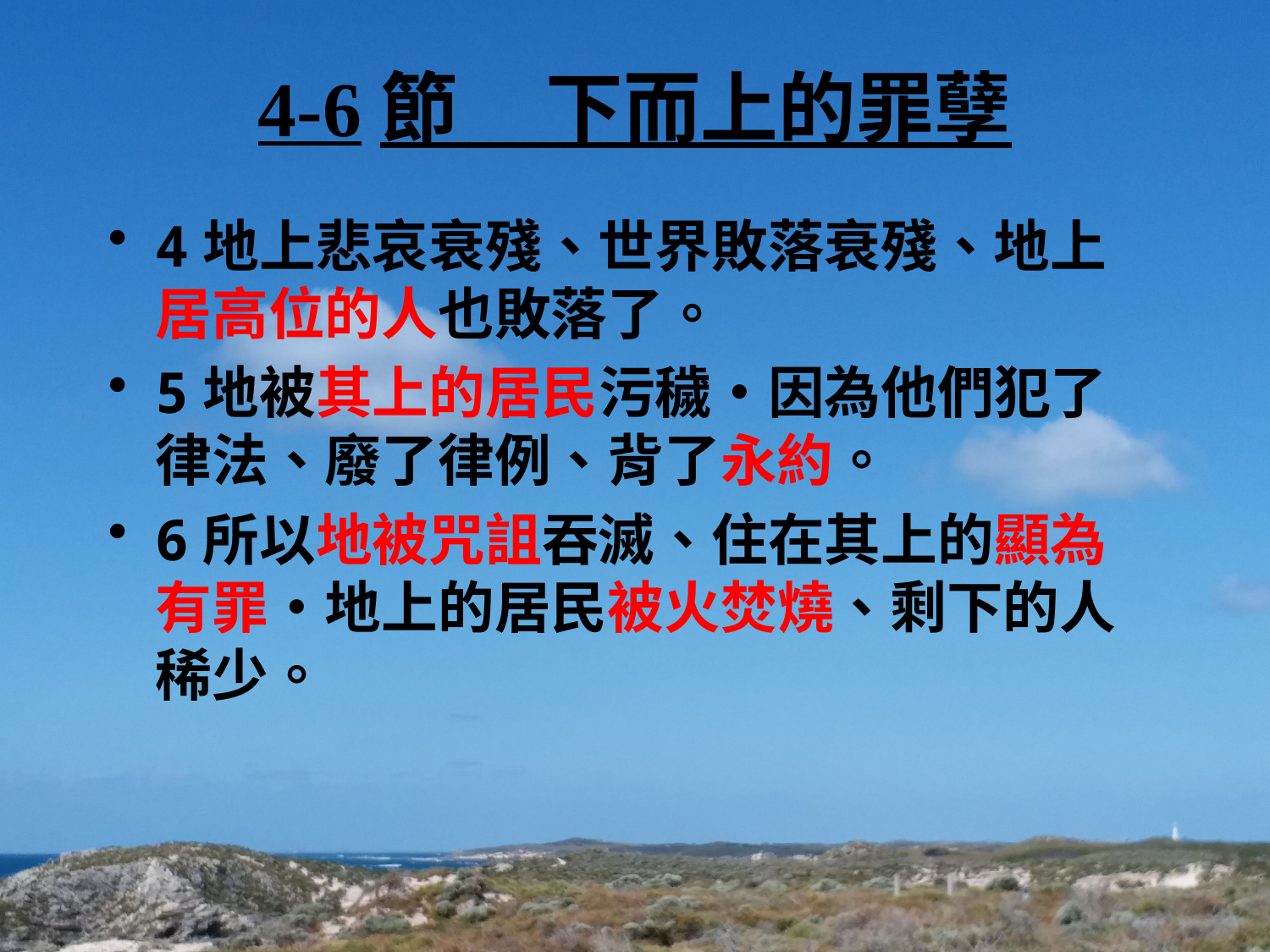

# 4-6節     下而上的罪孽
4地上悲哀衰殘、世界敗落衰殘、地上居高位的人也敗落了。
5地被其上的居民污穢‧因為他們犯了律法、廢了律例、背了永約。
6所以地被咒詛吞滅、住在其上的顯為有罪‧地上的居民被火焚燒、剩下的人稀少。